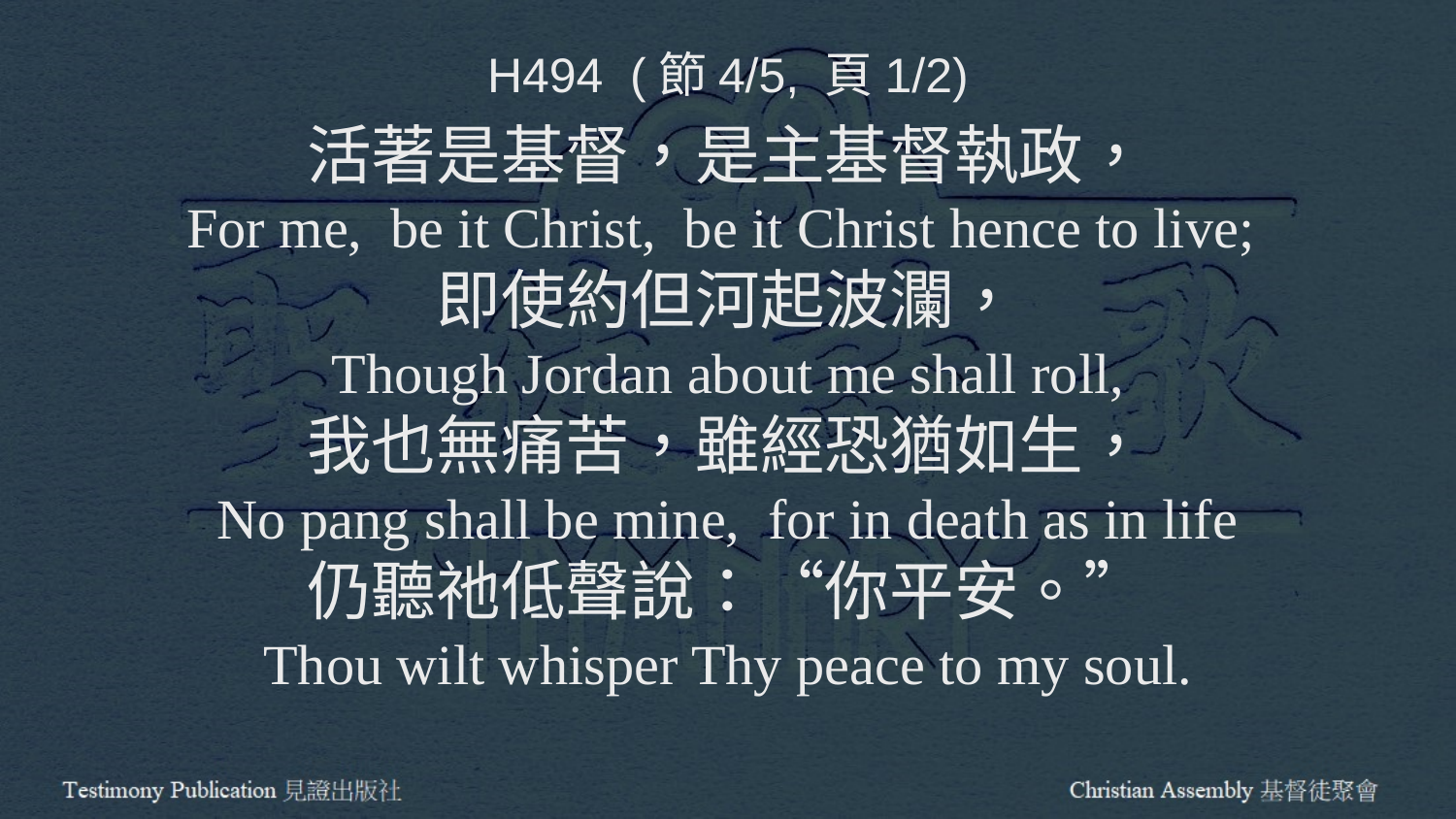

H494  (節4/5, 頁1/2)
活著是基督，是主基督執政，
For me,  be it Christ,  be it Christ hence to live;
即使約但河起波瀾，
Though Jordan about me shall roll,
我也無痛苦，雖經恐猶如生，
No pang shall be mine,  for in death as in life
仍聽祂低聲說：“你平安。”
Thou wilt whisper Thy peace to my soul.